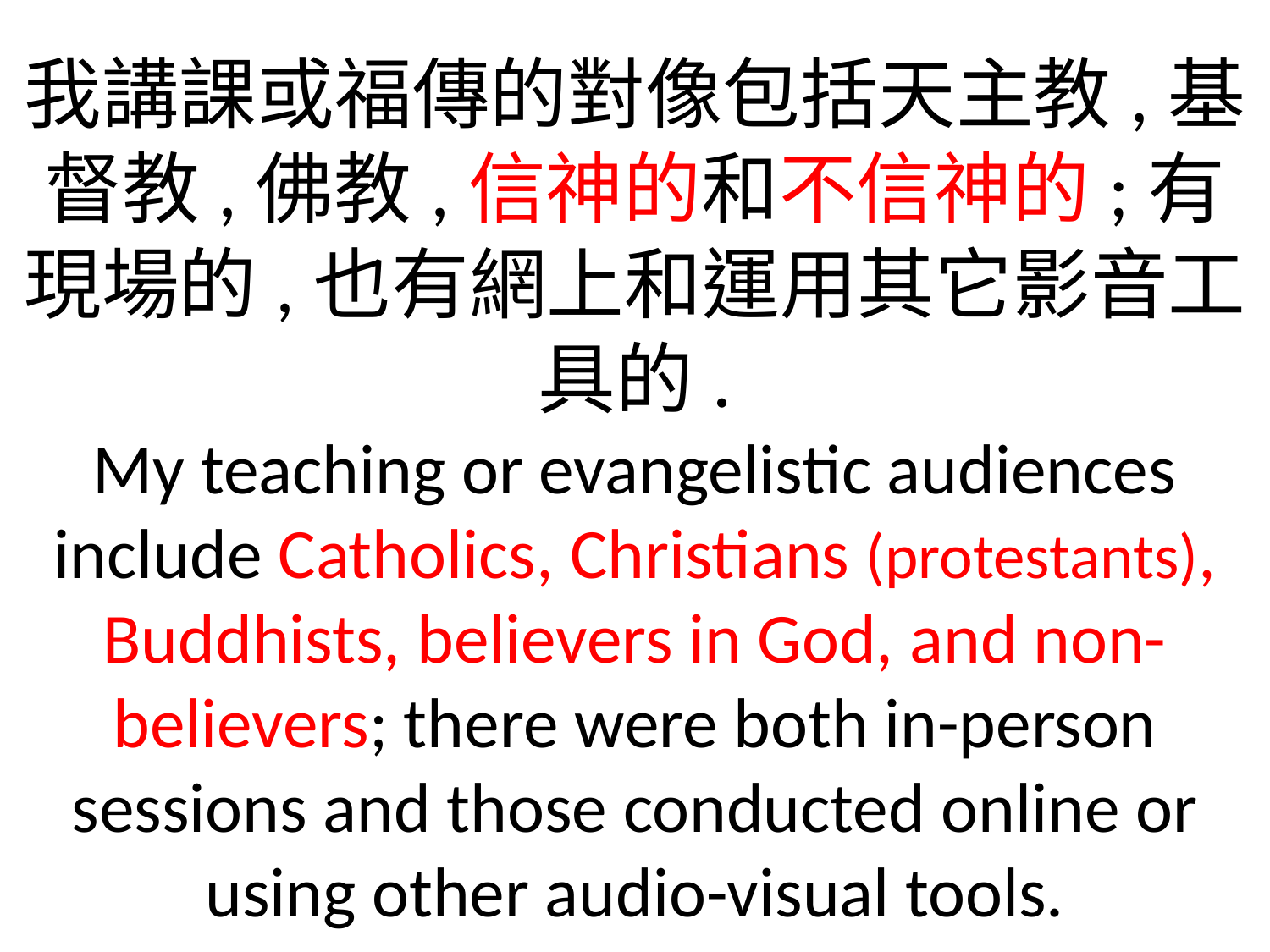

我講課或福傳的對像包括天主教,基督教,佛教,信神的和不信神的;有現場的,也有網上和運用其它影音工具的.
My teaching or evangelistic audiences include Catholics, Christians (protestants), Buddhists, believers in God, and non-believers; there were both in-person sessions and those conducted online or using other audio-visual tools.